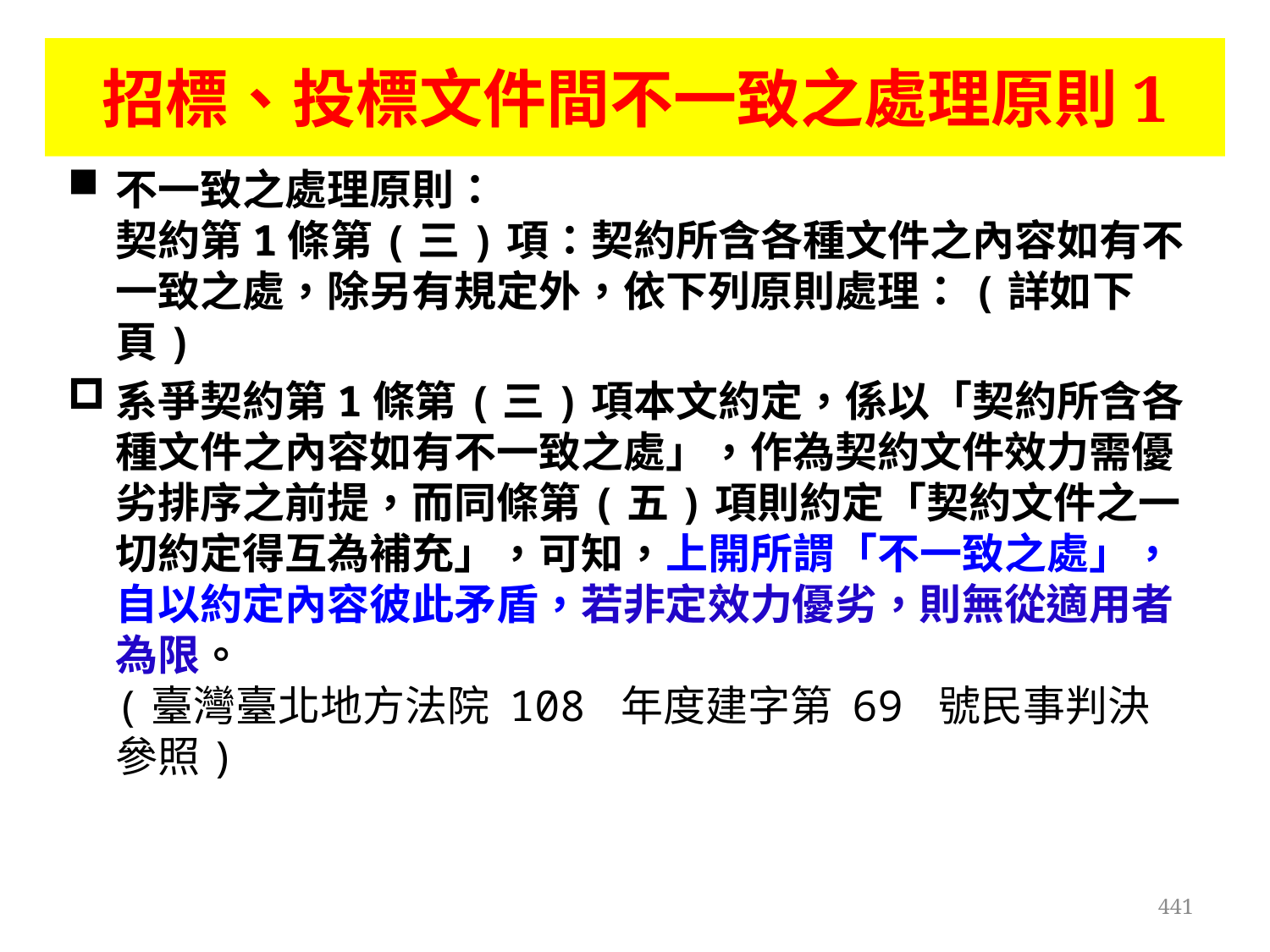

招標、投標文件間不一致之處理原則1
不一致之處理原則：
契約第1條第(三)項：契約所含各種文件之內容如有不一致之處，除另有規定外，依下列原則處理：(詳如下頁)
系爭契約第1條第(三)項本文約定，係以「契約所含各種文件之內容如有不一致之處」，作為契約文件效力需優劣排序之前提，而同條第(五)項則約定「契約文件之一切約定得互為補充」，可知，上開所謂「不一致之處」，自以約定內容彼此矛盾，若非定效力優劣，則無從適用者為限。
(臺灣臺北地方法院 108 年度建字第 69 號民事判決參照)

441